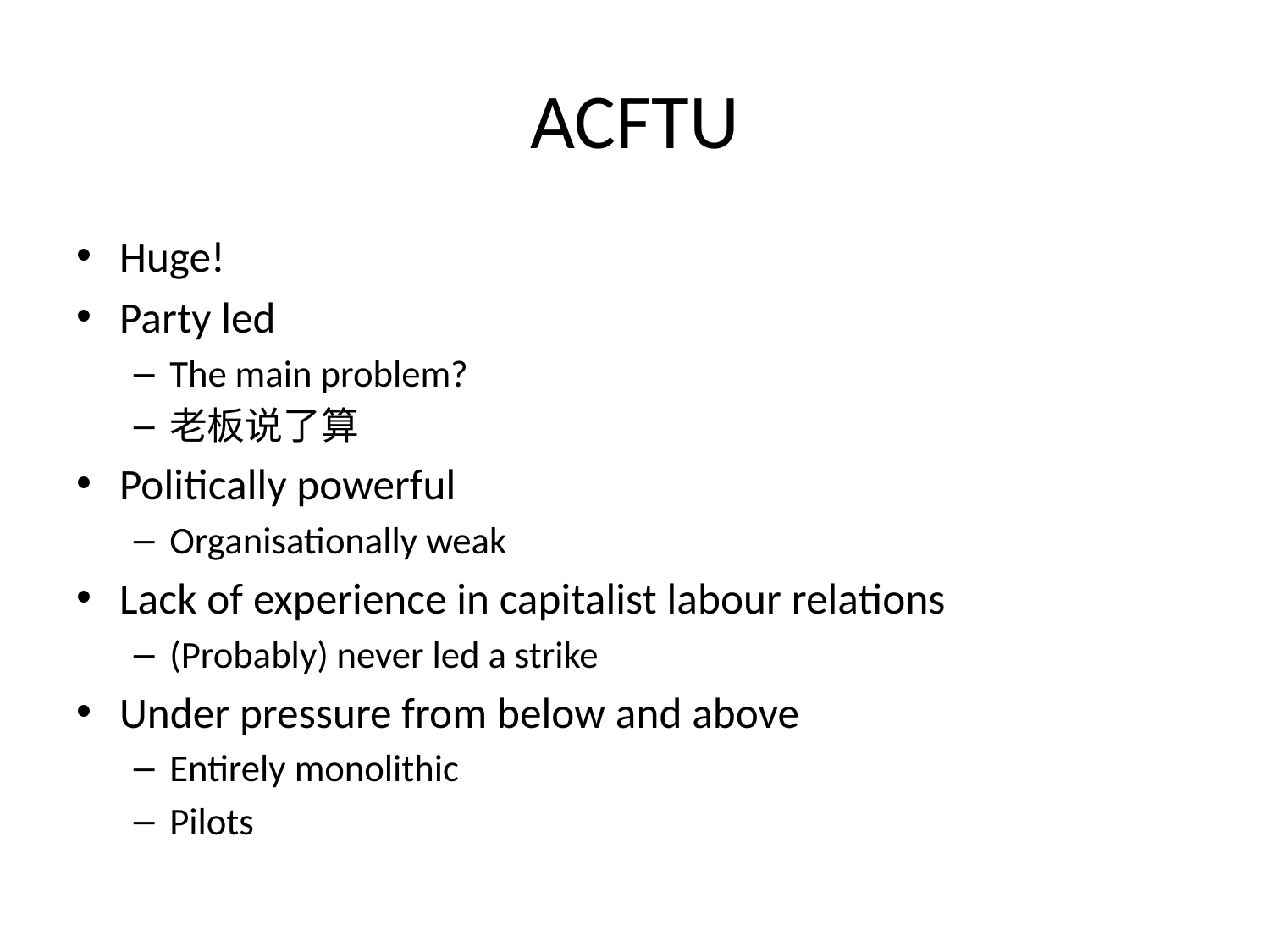

# ACFTU
Huge!
Party led
The main problem?
老板说了算
Politically powerful
Organisationally weak
Lack of experience in capitalist labour relations
(Probably) never led a strike
Under pressure from below and above
Entirely monolithic
Pilots